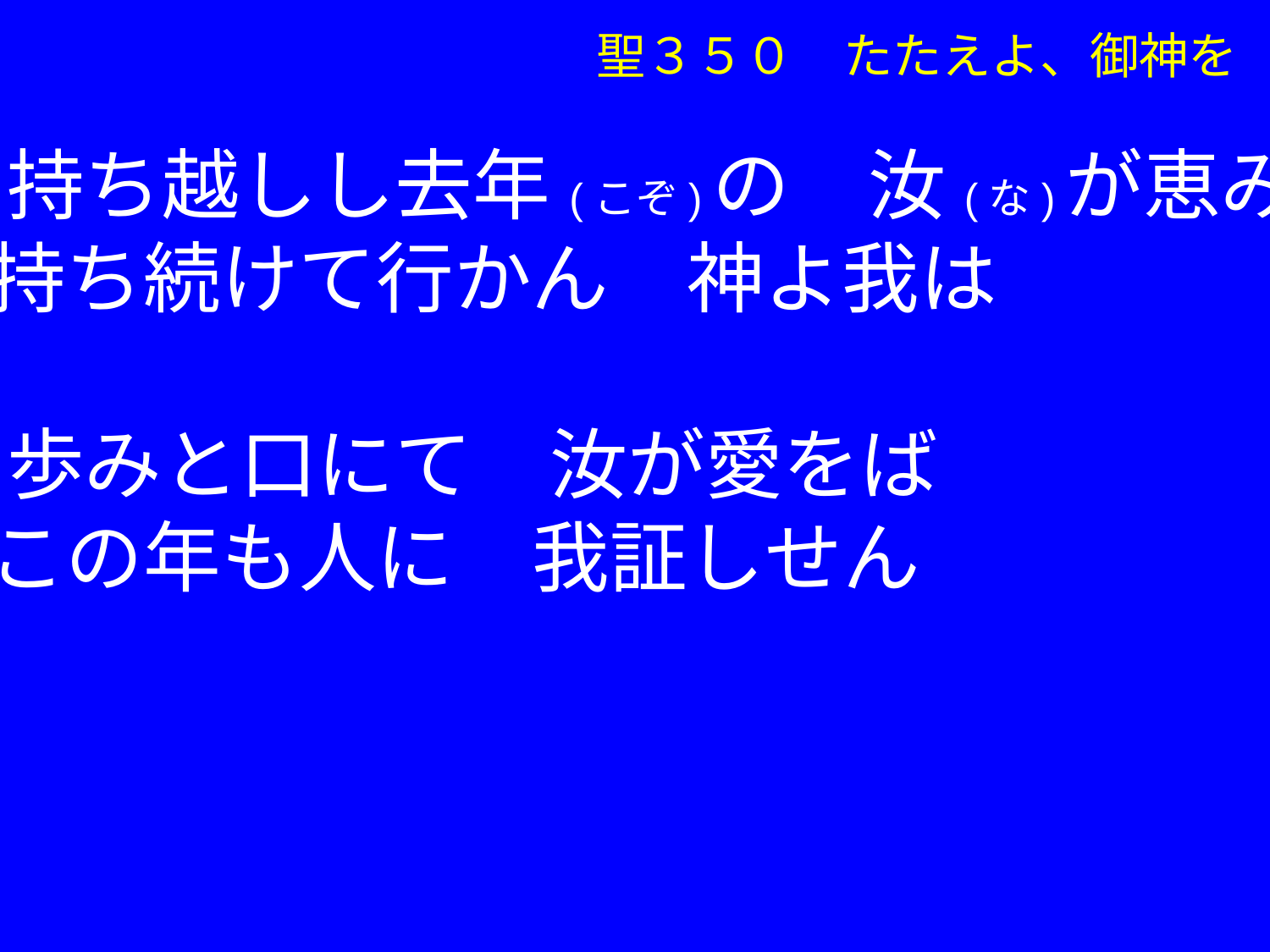

聖３５０　たたえよ、御神を
③持ち越しし去年(こぞ)の　汝(な)が恵みを
　持ち続けて行かん　神よ我は

④歩みと口にて　汝が愛をば
　この年も人に　我証しせん